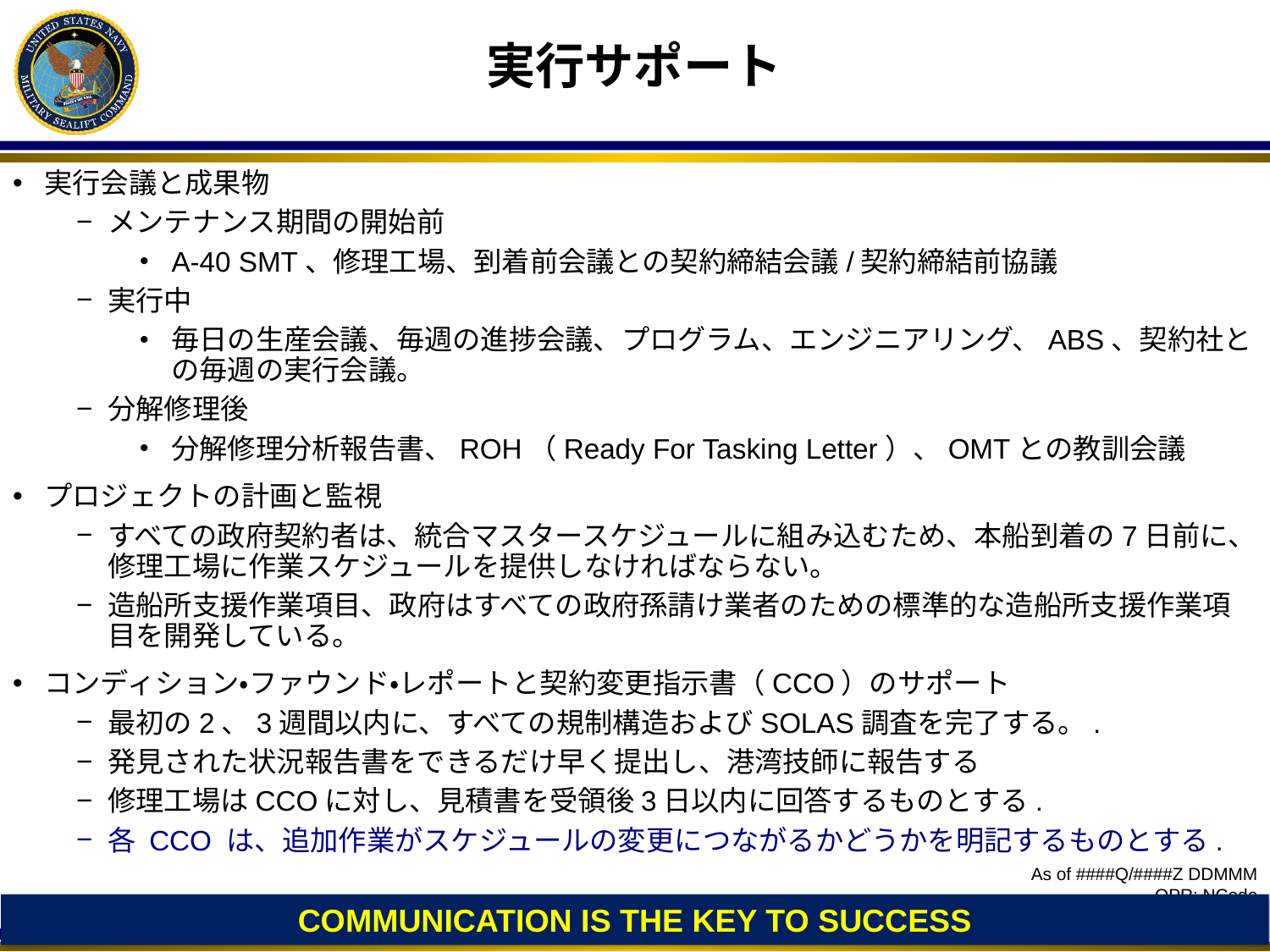

# 実行サポート
実行会議と成果物
メンテナンス期間の開始前
A-40 SMT、修理工場、到着前会議との契約締結会議/契約締結前協議
実行中
毎日の生産会議、毎週の進捗会議、プログラム、エンジニアリング、ABS、契約社との毎週の実行会議。
分解修理後
分解修理分析報告書、ROH（Ready For Tasking Letter）、OMTとの教訓会議
プロジェクトの計画と監視
すべての政府契約者は、統合マスタースケジュールに組み込むため、本船到着の7日前に、修理工場に作業スケジュールを提供しなければならない。
造船所支援作業項目、政府はすべての政府孫請け業者のための標準的な造船所支援作業項目を開発している。
コンディション・ファウンド・レポートと契約変更指示書（CCO）のサポート
最初の2、3週間以内に、すべての規制構造およびSOLAS調査を完了する。.
発見された状況報告書をできるだけ早く提出し、港湾技師に報告する
修理工場はCCOに対し、見積書を受領後3日以内に回答するものとする.
各 CCO は、追加作業がスケジュールの変更につながるかどうかを明記するものとする.
COMMUNICATION IS THE KEY TO SUCCESS